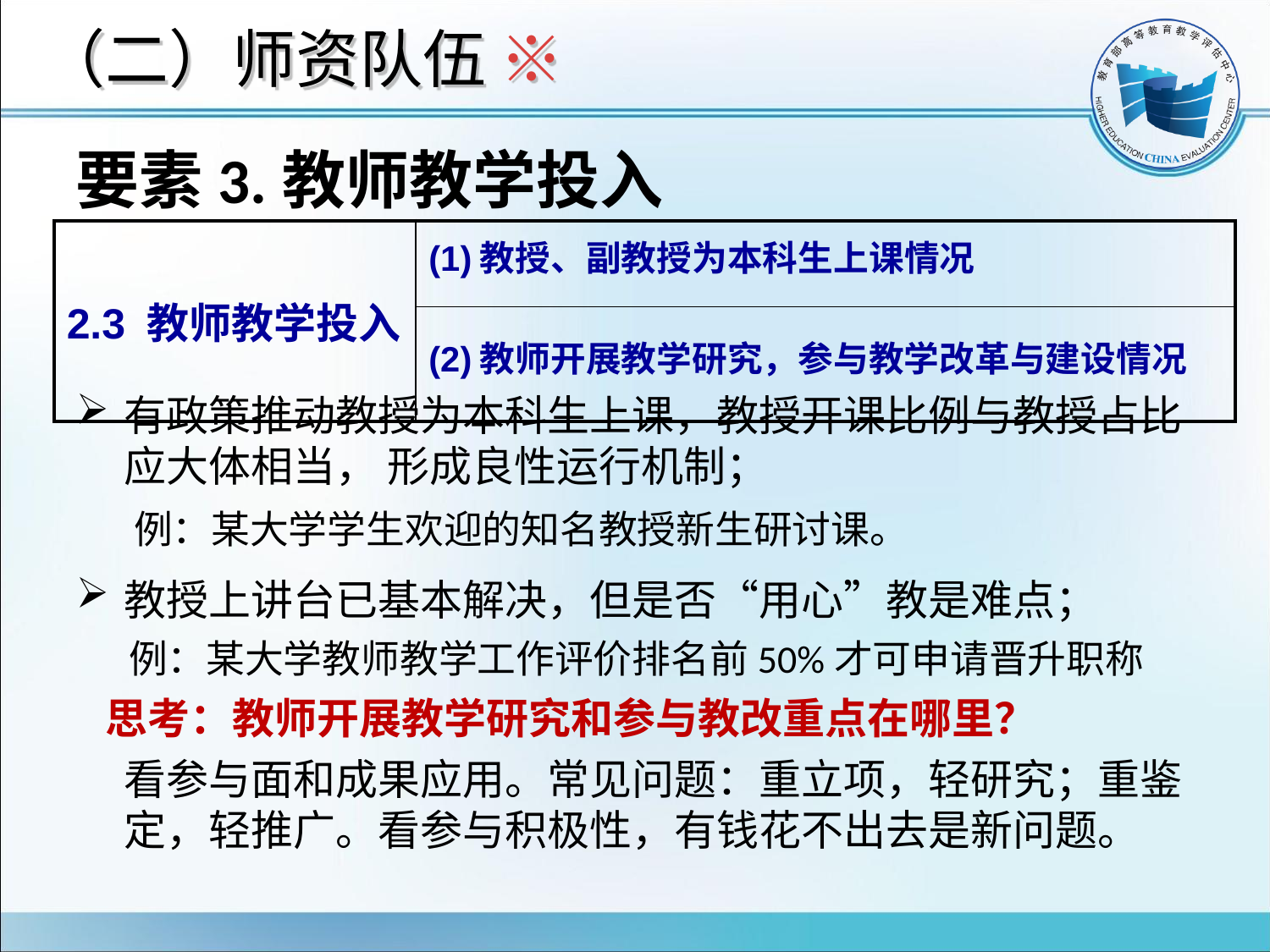

# （二）师资队伍 ※
要素3.教师教学投入

有政策推动教授为本科生上课，教授开课比例与教授占比应大体相当， 形成良性运行机制；
     例：某大学学生欢迎的知名教授新生研讨课。
教授上讲台已基本解决，但是否“用心”教是难点；
     例：某大学教师教学工作评价排名前50%才可申请晋升职称
  思考：教师开展教学研究和参与教改重点在哪里？
    看参与面和成果应用。常见问题：重立项，轻研究；重鉴定，轻推广。看参与积极性，有钱花不出去是新问题。

| 2.3 教师教学投入 | (1)教授、副教授为本科生上课情况 |
| --- | --- |
|  | (2)教师开展教学研究，参与教学改革与建设情况 |
28